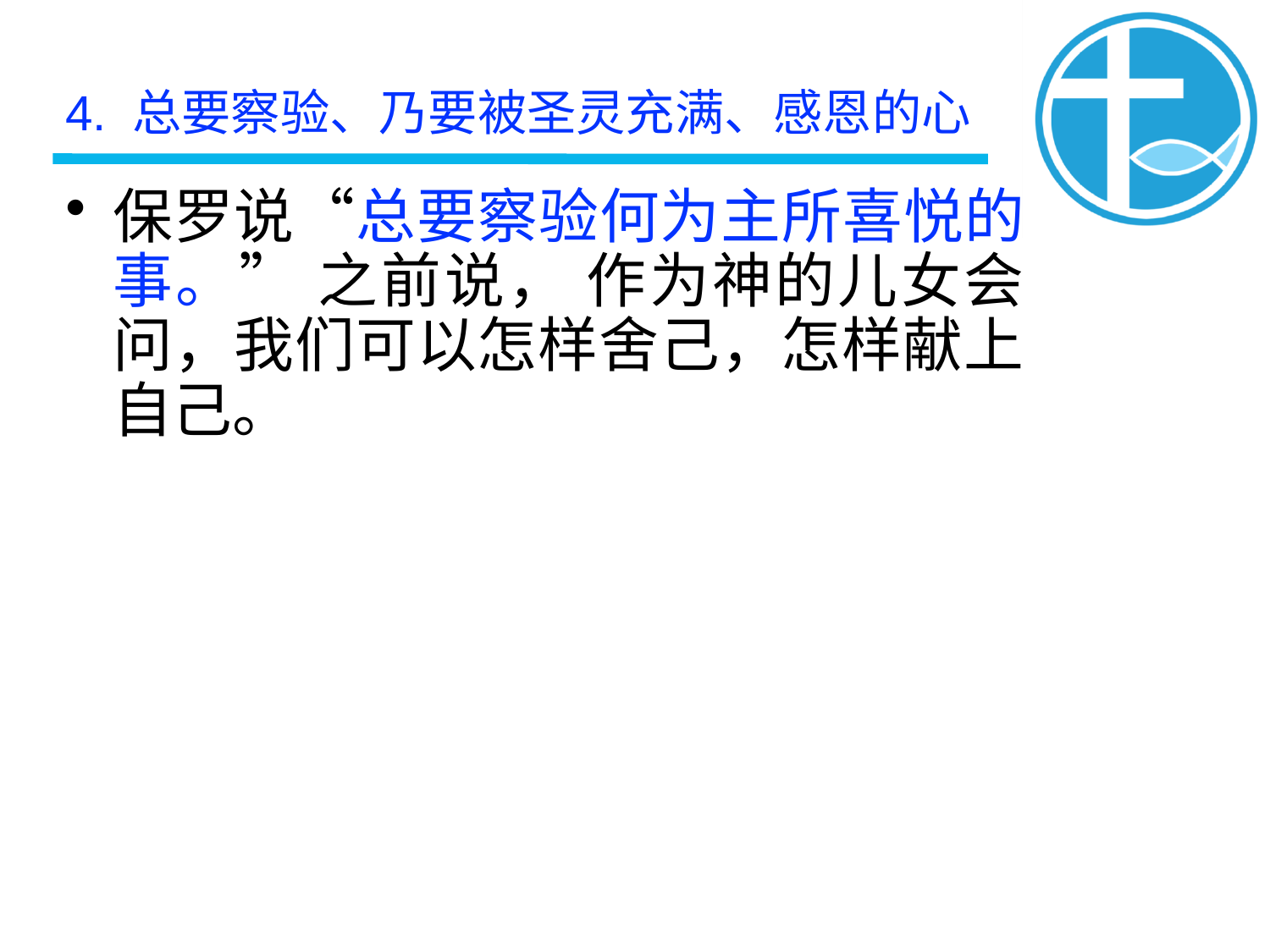

4. 总要察验、乃要被圣灵充满、感恩的心
保罗说“总要察验何为主所喜悦的事。” 之前说， 作为神的儿女会问，我们可以怎样舍己，怎样献上自己。